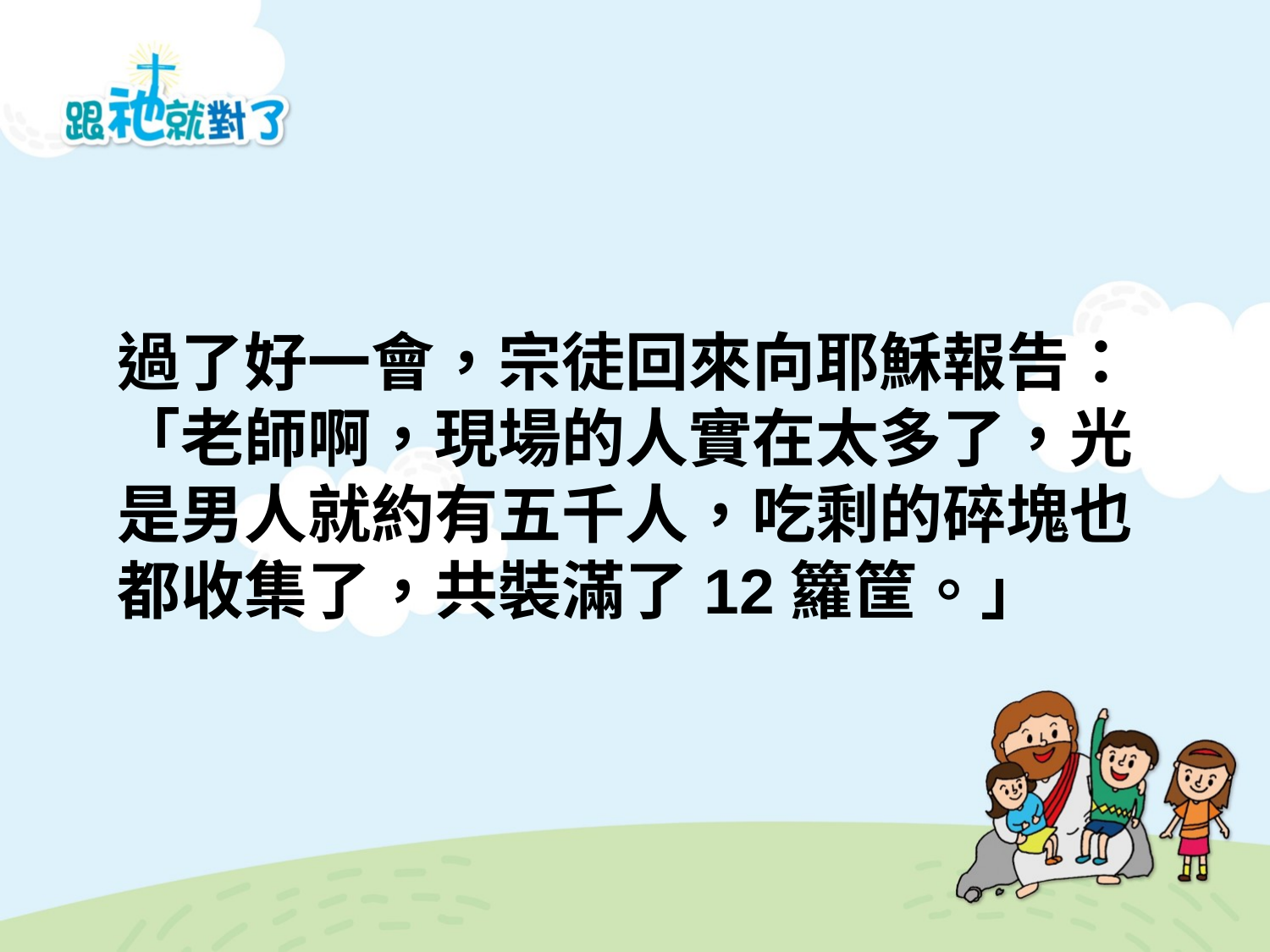

過了好一會，宗徒回來向耶穌報告：「老師啊，現場的人實在太多了，光是男人就約有五千人，吃剩的碎塊也都收集了，共裝滿了12籮筐。」